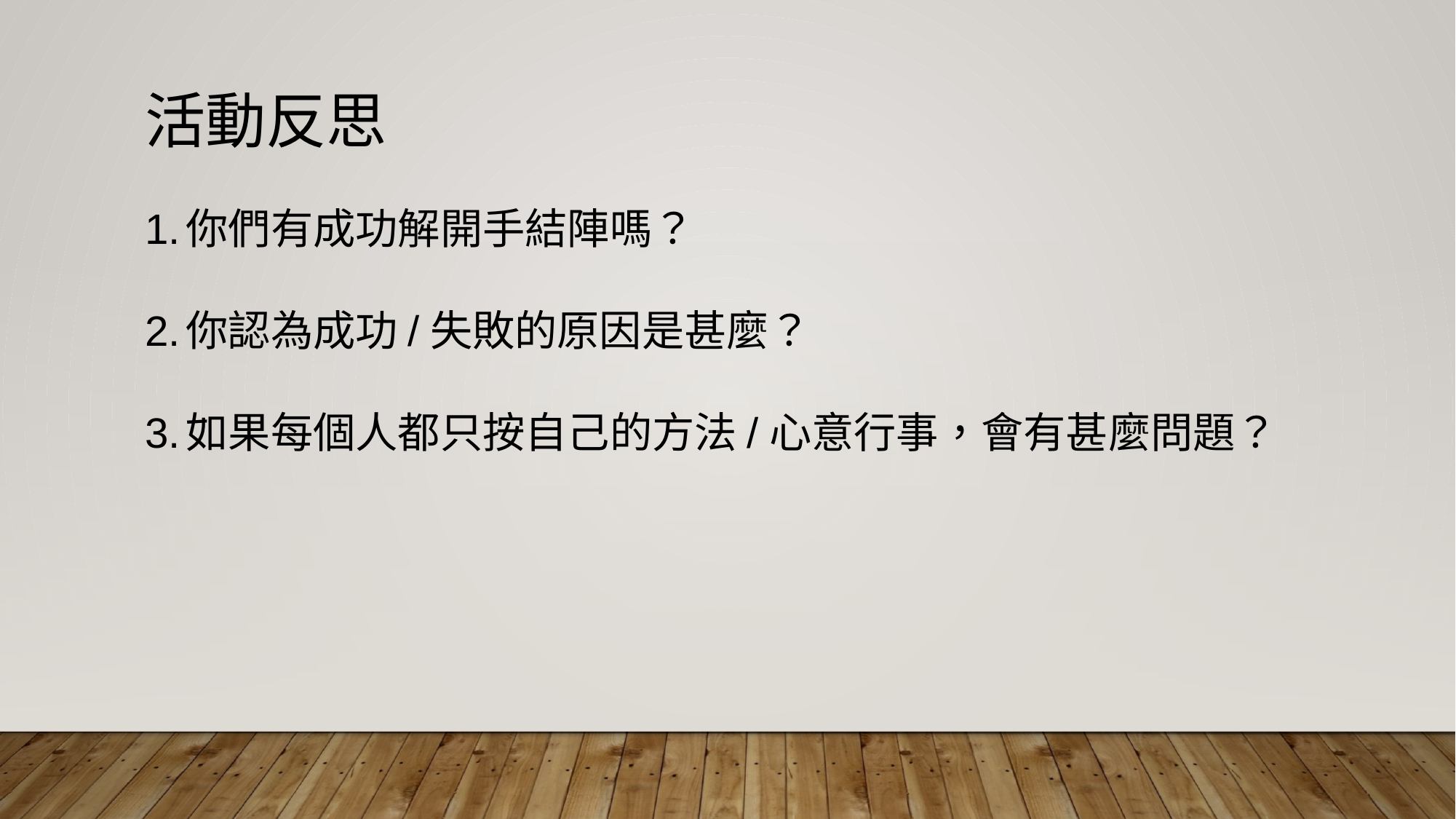

活動反思
你們有成功解開手結陣嗎？

你認為成功/失敗的原因是甚麼？

如果每個人都只按自己的方法/心意行事，會有甚麼問題？